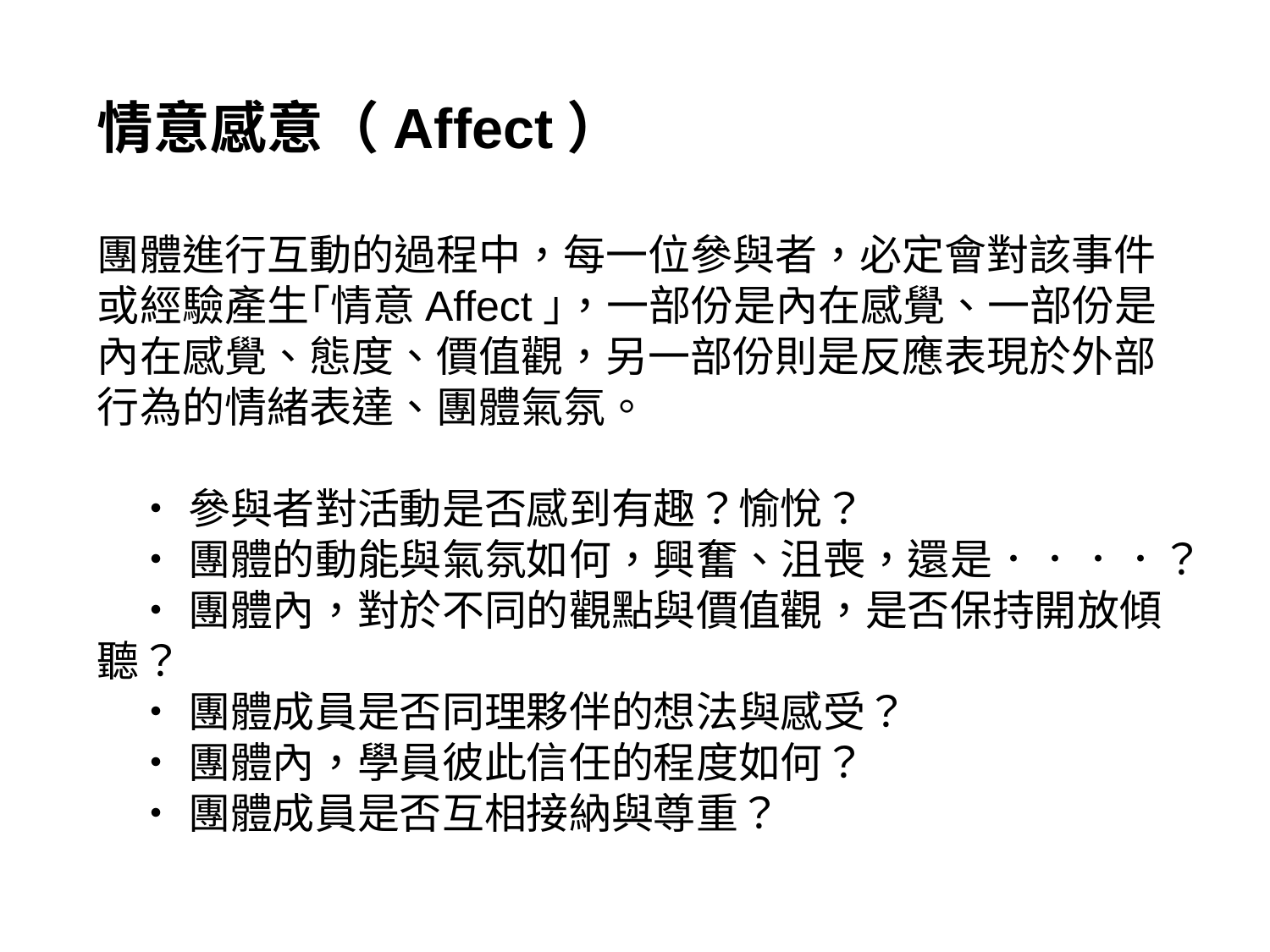

情意感意（Affect）

團體進行互動的過程中，每一位參與者，必定會對該事件或經驗產生｢情意Affect｣，一部份是內在感覺、一部份是內在感覺、態度、價值觀，另一部份則是反應表現於外部行為的情緒表達、團體氣氛。

    ‧參與者對活動是否感到有趣？愉悅？
    ‧團體的動能與氣氛如何，興奮、沮喪，還是．．．．？
    ‧團體內，對於不同的觀點與價值觀，是否保持開放傾聽？
    ‧團體成員是否同理夥伴的想法與感受？
    ‧團體內，學員彼此信任的程度如何？
    ‧團體成員是否互相接納與尊重？